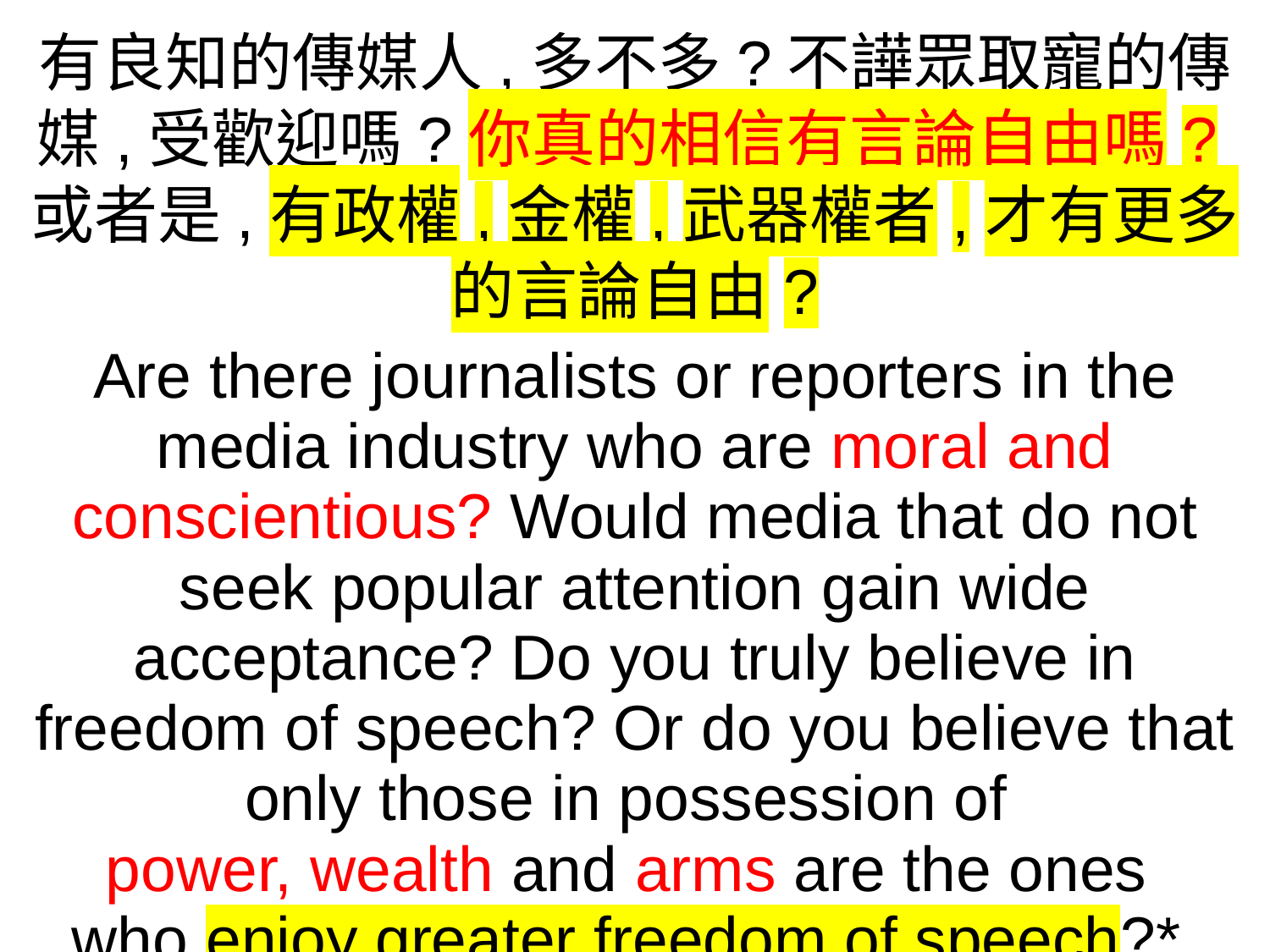

有良知的傳媒人,多不多?不譁眾取寵的傳媒,受歡迎嗎?你真的相信有言論自由嗎?或者是,有政權,金權,武器權者,才有更多的言論自由?
Are there journalists or reporters in the media industry who are moral and conscientious? Would media that do not seek popular attention gain wide acceptance? Do you truly believe in freedom of speech? Or do you believe that only those in possession of
power, wealth and arms are the ones
who enjoy greater freedom of speech?*